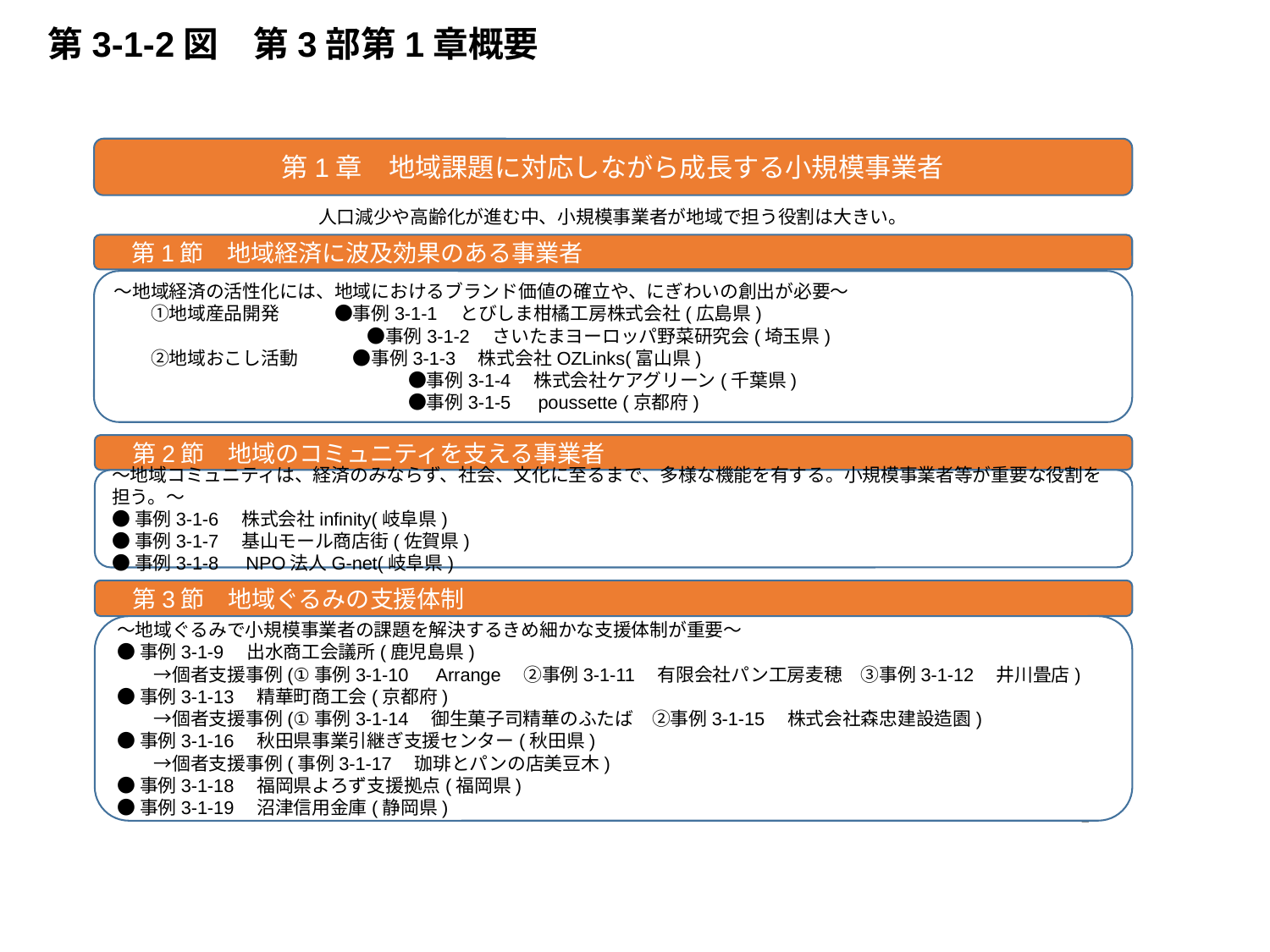

第3-1-2図　第3部第1章概要
第1章　地域課題に対応しながら成長する小規模事業者
人口減少や高齢化が進む中、小規模事業者が地域で担う役割は大きい。
　第1節　地域経済に波及効果のある事業者
～地域経済の活性化には、地域におけるブランド価値の確立や、にぎわいの創出が必要～
　　①地域産品開発　　　●事例3-1-1　とびしま柑橘工房株式会社(広島県)
       　　　　　　　　　　　　●事例3-1-2　さいたまヨーロッパ野菜研究会(埼玉県)
　　②地域おこし活動　　　●事例3-1-3　株式会社OZLinks(富山県)
　　　　　　　　　　　　　　　　●事例3-1-4　株式会社ケアグリーン(千葉県)
　　　　　　　　　　　　　　　　●事例3-1-5　poussette (京都府)
　第2節　地域のコミュニティを支える事業者
～地域コミュニティは、経済のみならず、社会、文化に至るまで、多様な機能を有する。小規模事業者等が重要な役割を担う。～
●事例3-1-6　株式会社infinity(岐阜県)
●事例3-1-7　基山モール商店街(佐賀県)
●事例3-1-8　NPO法人G-net(岐阜県)
　第3節　地域ぐるみの支援体制
～地域ぐるみで小規模事業者の課題を解決するきめ細かな支援体制が重要～
●事例3-1-9　出水商工会議所(鹿児島県)
　　→個者支援事例(①事例3-1-10　Arrange　②事例3-1-11　有限会社パン工房麦穂　③事例3-1-12　井川畳店)
●事例3-1-13　精華町商工会(京都府)
　　→個者支援事例(①事例3-1-14　御生菓子司精華のふたば　②事例3-1-15　株式会社森忠建設造園)
●事例3-1-16　秋田県事業引継ぎ支援センター(秋田県)
　　→個者支援事例(事例3-1-17　珈琲とパンの店美豆木)
●事例3-1-18　福岡県よろず支援拠点(福岡県)
●事例3-1-19　沼津信用金庫(静岡県)
1